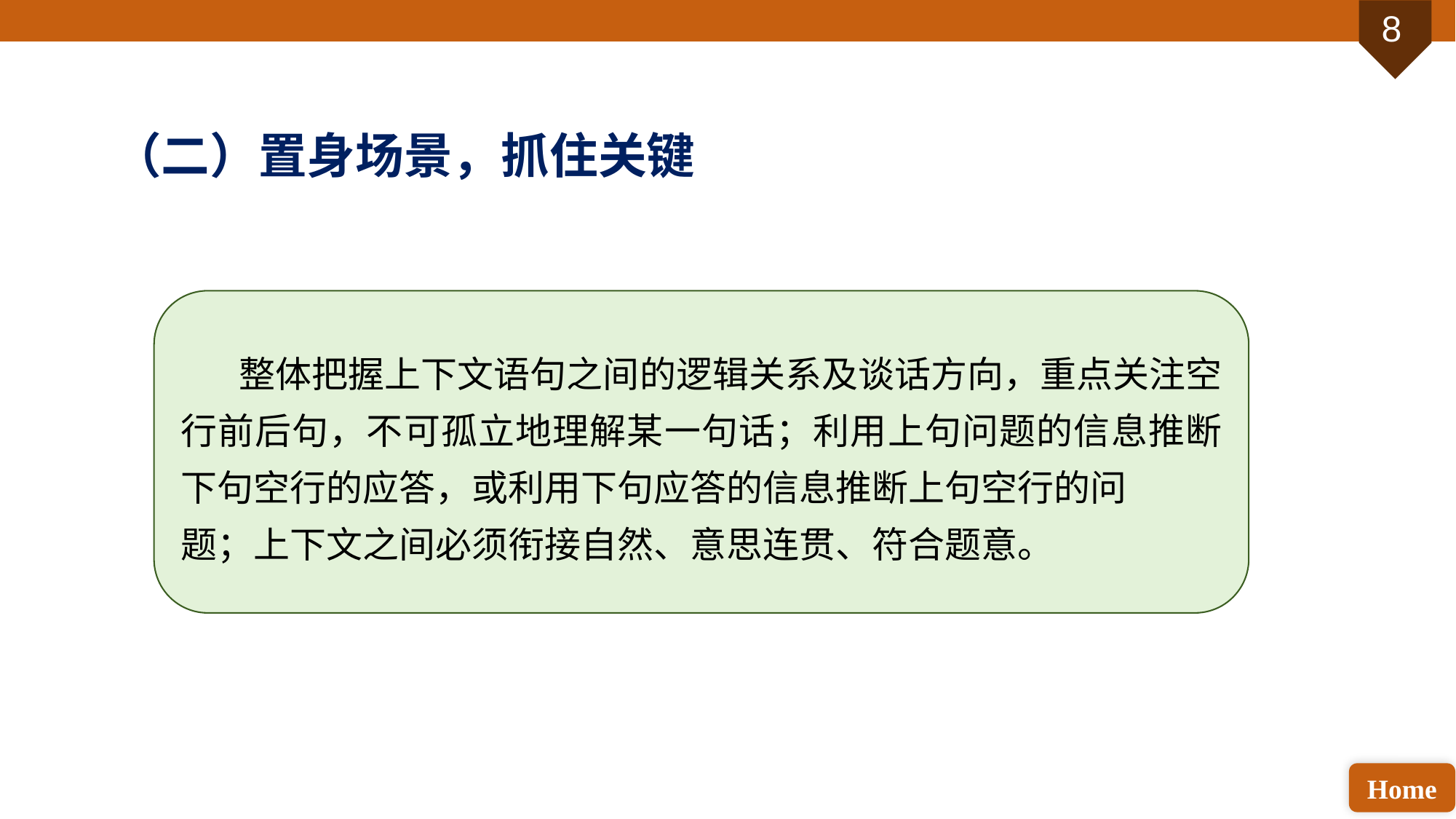

（二）置身场景，抓住关键
      整体把握上下文语句之间的逻辑关系及谈话方向，重点关注空行前后句，不可孤立地理解某一句话；利用上句问题的信息推断下句空行的应答，或利用下句应答的信息推断上句空行的问
题；上下文之间必须衔接自然、意思连贯、符合题意。